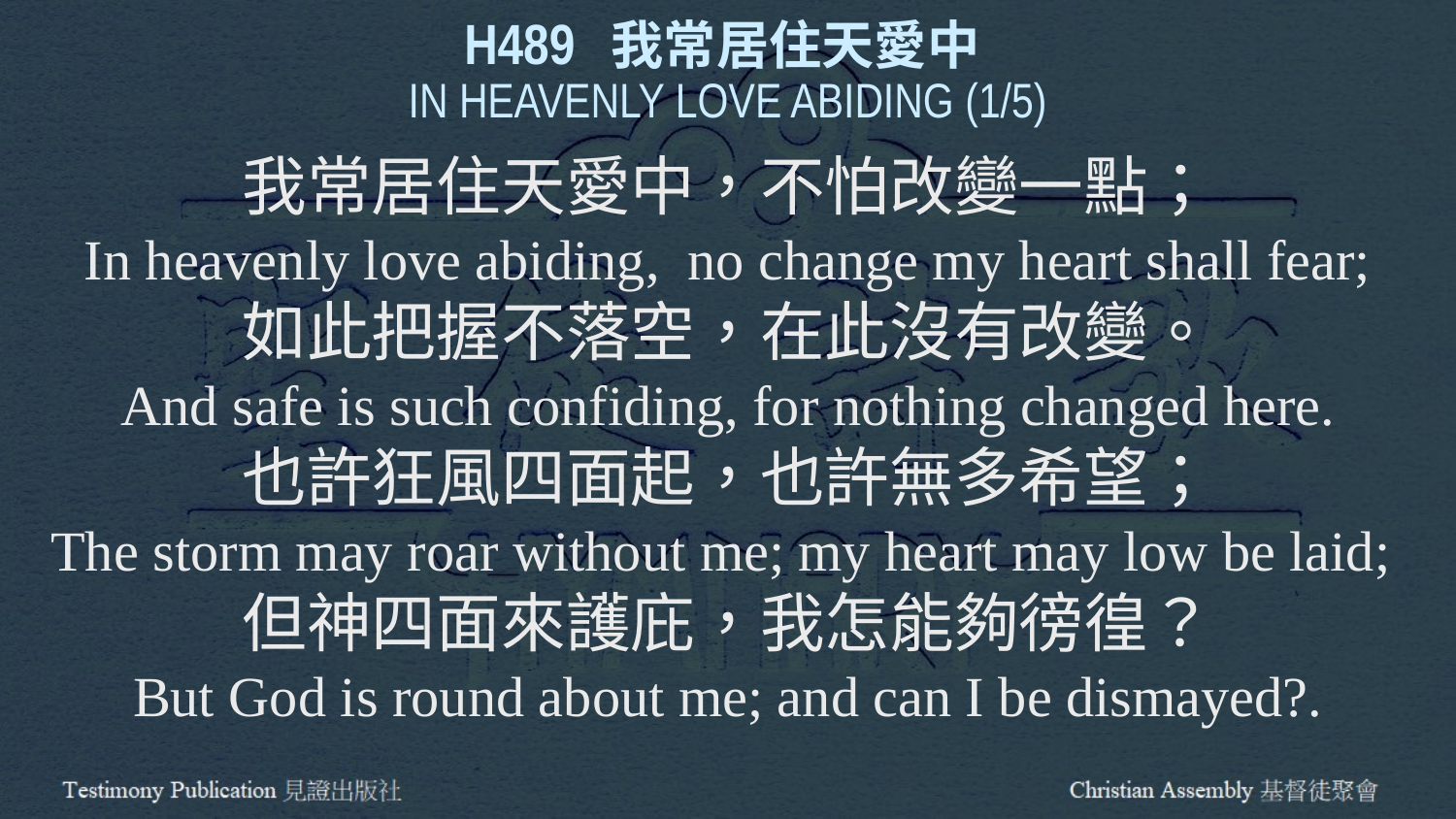

H489  我常居住天愛中
IN HEAVENLY LOVE ABIDING (1/5)
我常居住天愛中，不怕改變一點；
In heavenly love abiding,  no change my heart shall fear;
如此把握不落空，在此沒有改變。
And safe is such confiding, for nothing changed here.
也許狂風四面起，也許無多希望；
The storm may roar without me; my heart may low be laid;
但神四面來護庇，我怎能夠徬徨？
But God is round about me; and can I be dismayed?.